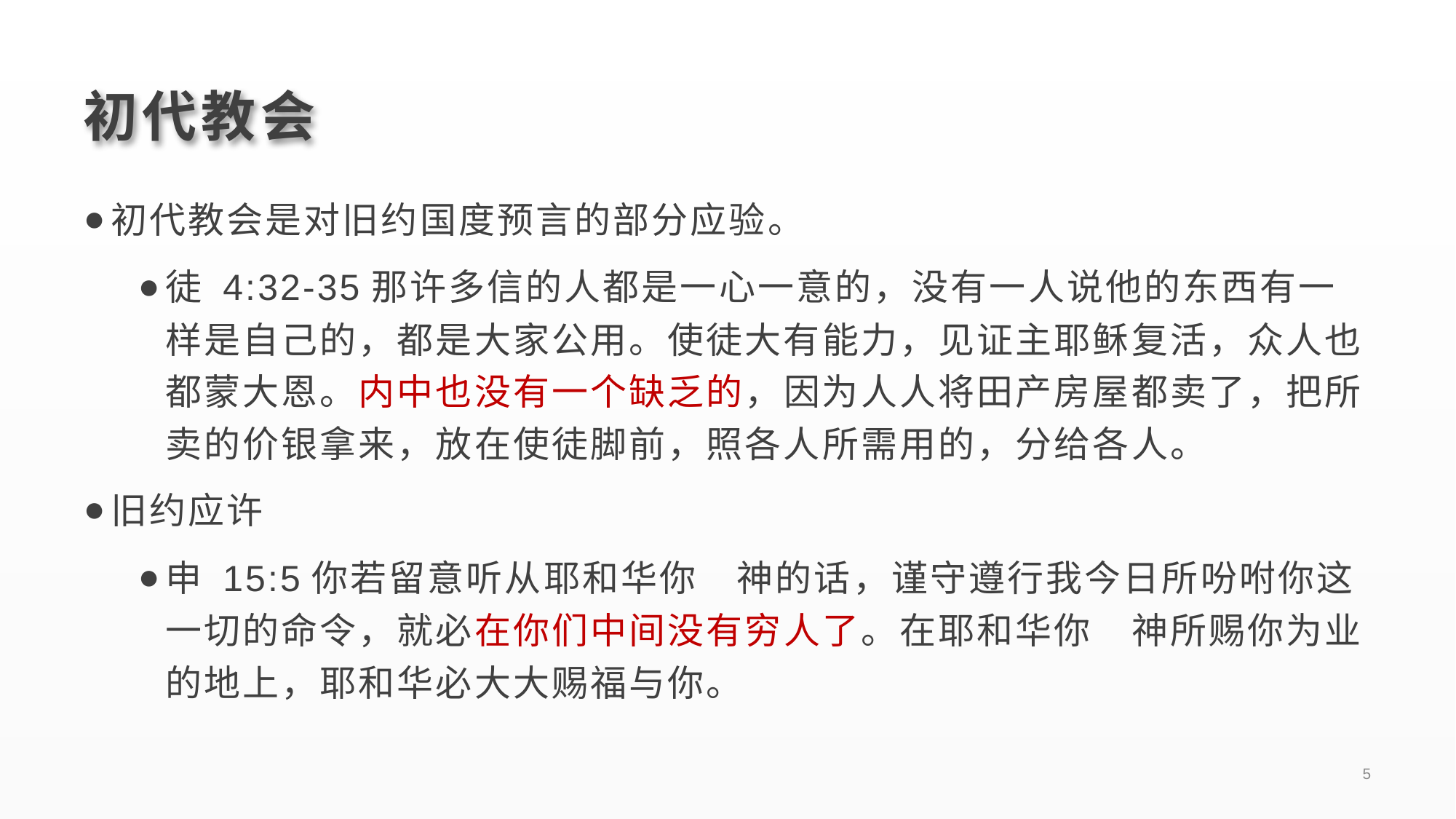

# 初代教会
初代教会是对旧约国度预言的部分应验。
徒 4:32-35那许多信的人都是一心一意的，没有一人说他的东西有一样是自己的，都是大家公用。使徒大有能力，见证主耶稣复活，众人也都蒙大恩。内中也没有一个缺乏的，因为人人将田产房屋都卖了，把所卖的价银拿来，放在使徒脚前，照各人所需用的，分给各人。
旧约应许
申 15:5你若留意听从耶和华你　神的话，谨守遵行我今日所吩咐你这一切的命令，就必在你们中间没有穷人了。在耶和华你　神所赐你为业的地上，耶和华必大大赐福与你。

5